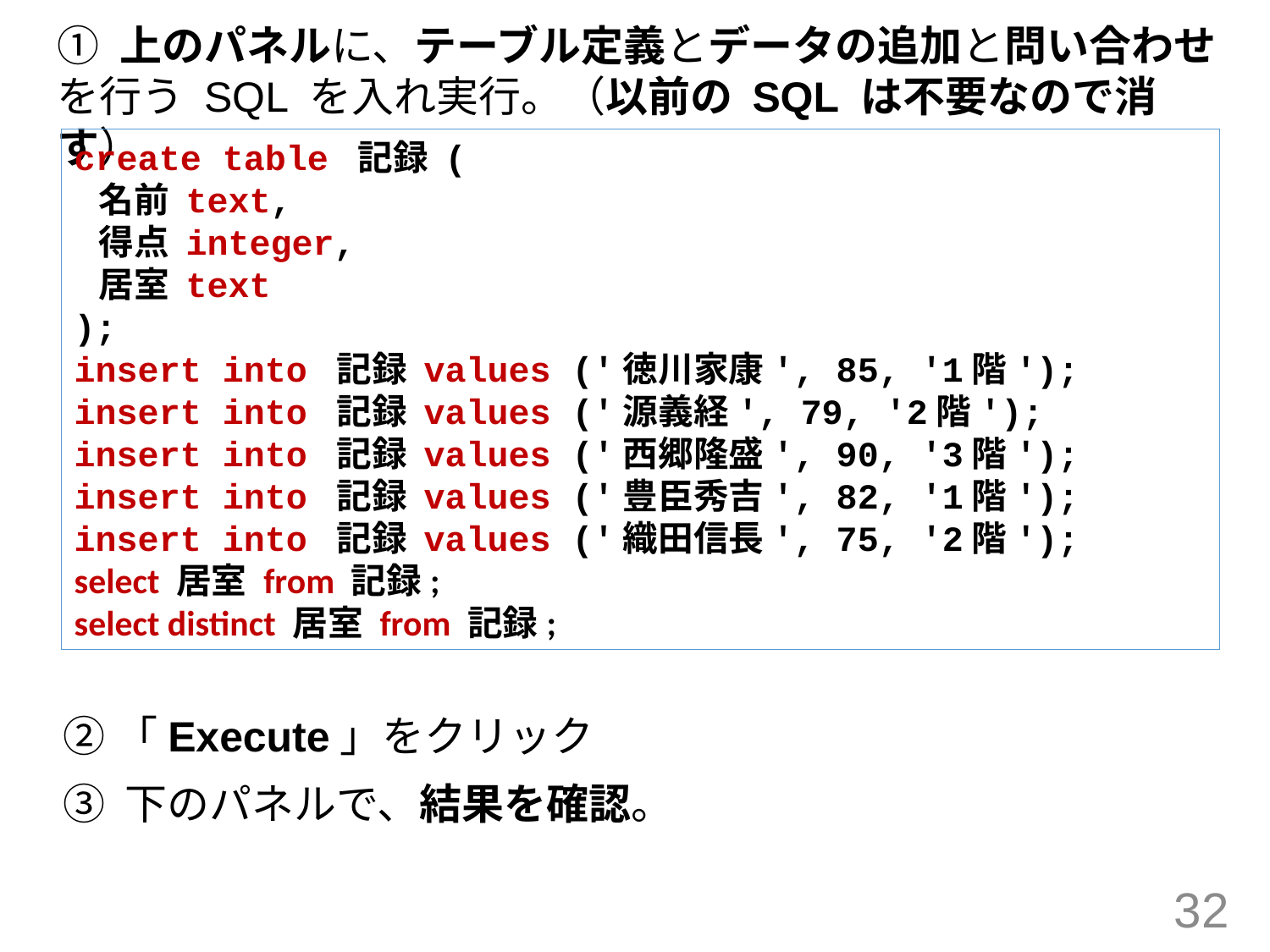

① 上のパネルに、テーブル定義とデータの追加と問い合わせを行う SQL を入れ実行。（以前の SQL は不要なので消す）

create table 記録 (
  名前 text,
  得点 integer,
  居室 text
);
insert into 記録 values ('徳川家康', 85, '1階');
insert into 記録 values ('源義経', 79, '2階');
insert into 記録 values ('西郷隆盛', 90, '3階');
insert into 記録 values ('豊臣秀吉', 82, '1階');
insert into 記録 values ('織田信長', 75, '2階');
select 居室 from 記録;
select distinct 居室 from 記録;
②「Execute」をクリック
③ 下のパネルで、結果を確認。

32